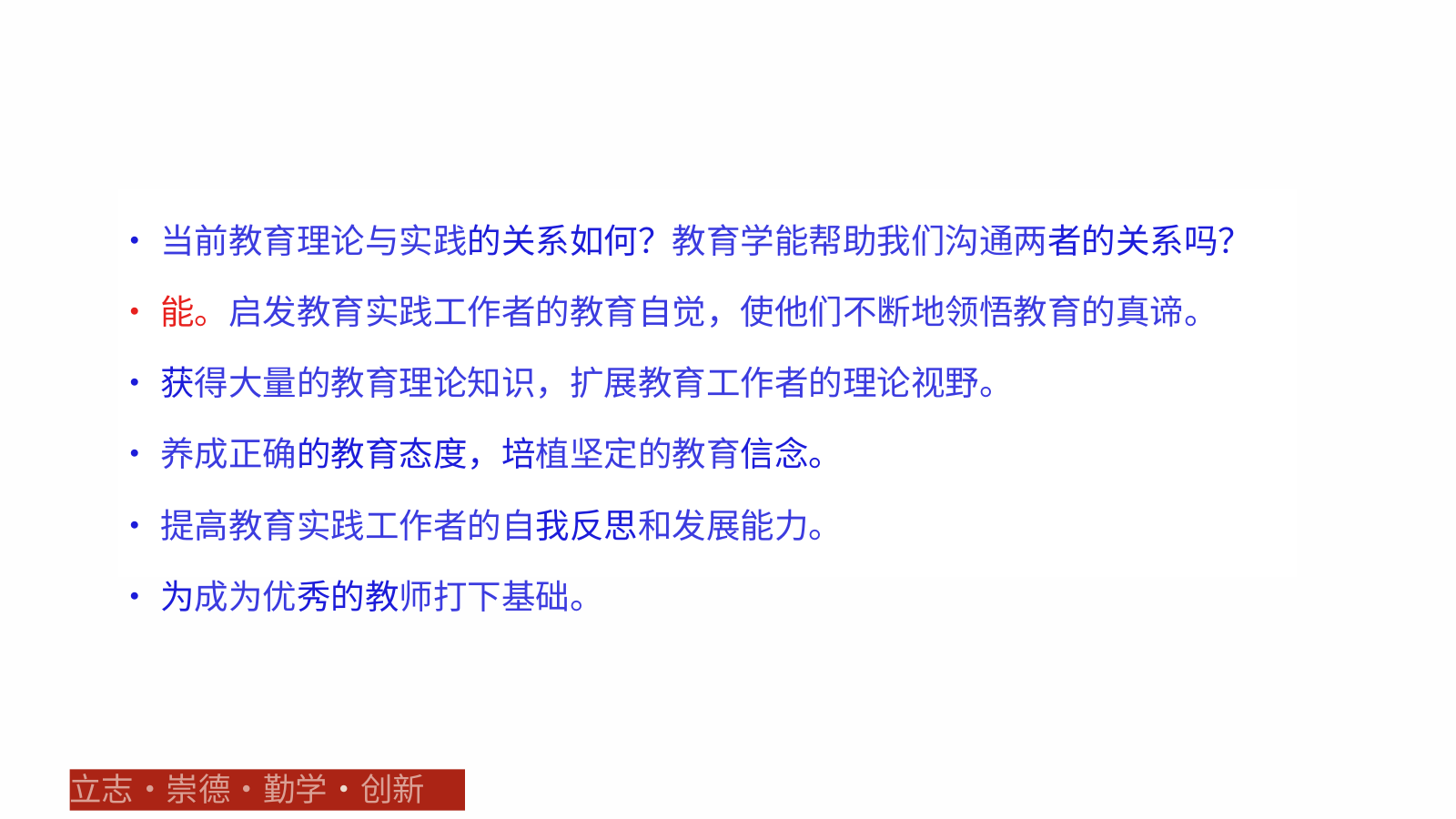

•当前教育理论与实践的关系如何？教育学能帮助我们沟通两者的关系吗？
•能。启发教育实践工作者的教育自觉，使他们不断地领悟教育的真谛。
•获得大量的教育理论知识，扩展教育工作者的理论视野。
•养成正确的教育态度，培植坚定的教育信念。
•提高教育实践工作者的自我反思和发展能力。
•为成为优秀的教师打下基础。
立志•崇德•勤学•创新